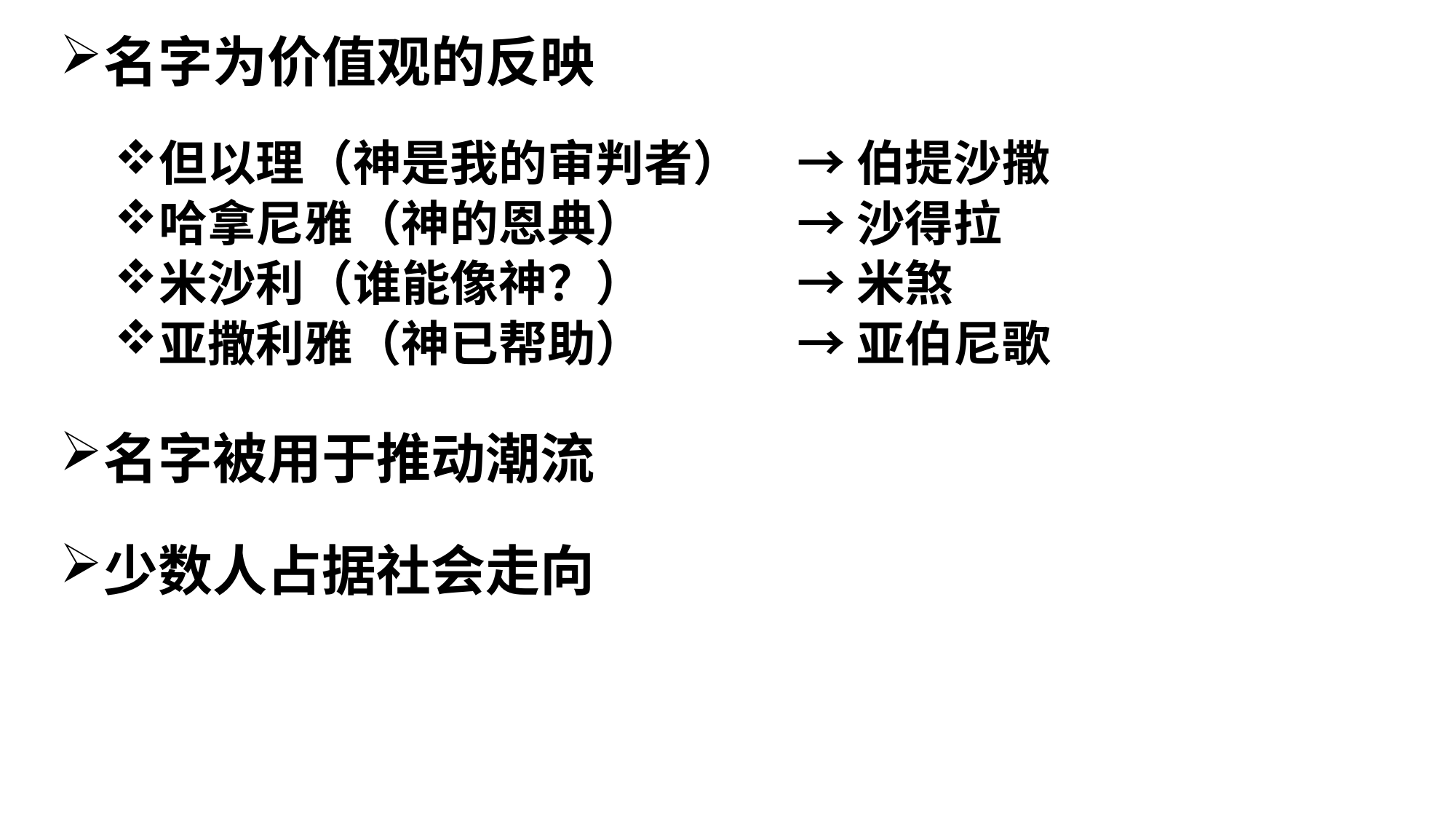

名字为价值观的反映

但以理（神是我的审判者）	→ 伯提沙撒
哈拿尼雅（神的恩典）		→ 沙得拉
米沙利（谁能像神？）		→ 米煞
亚撒利雅（神已帮助）		→ 亚伯尼歌

名字被用于推动潮流

少数人占据社会走向